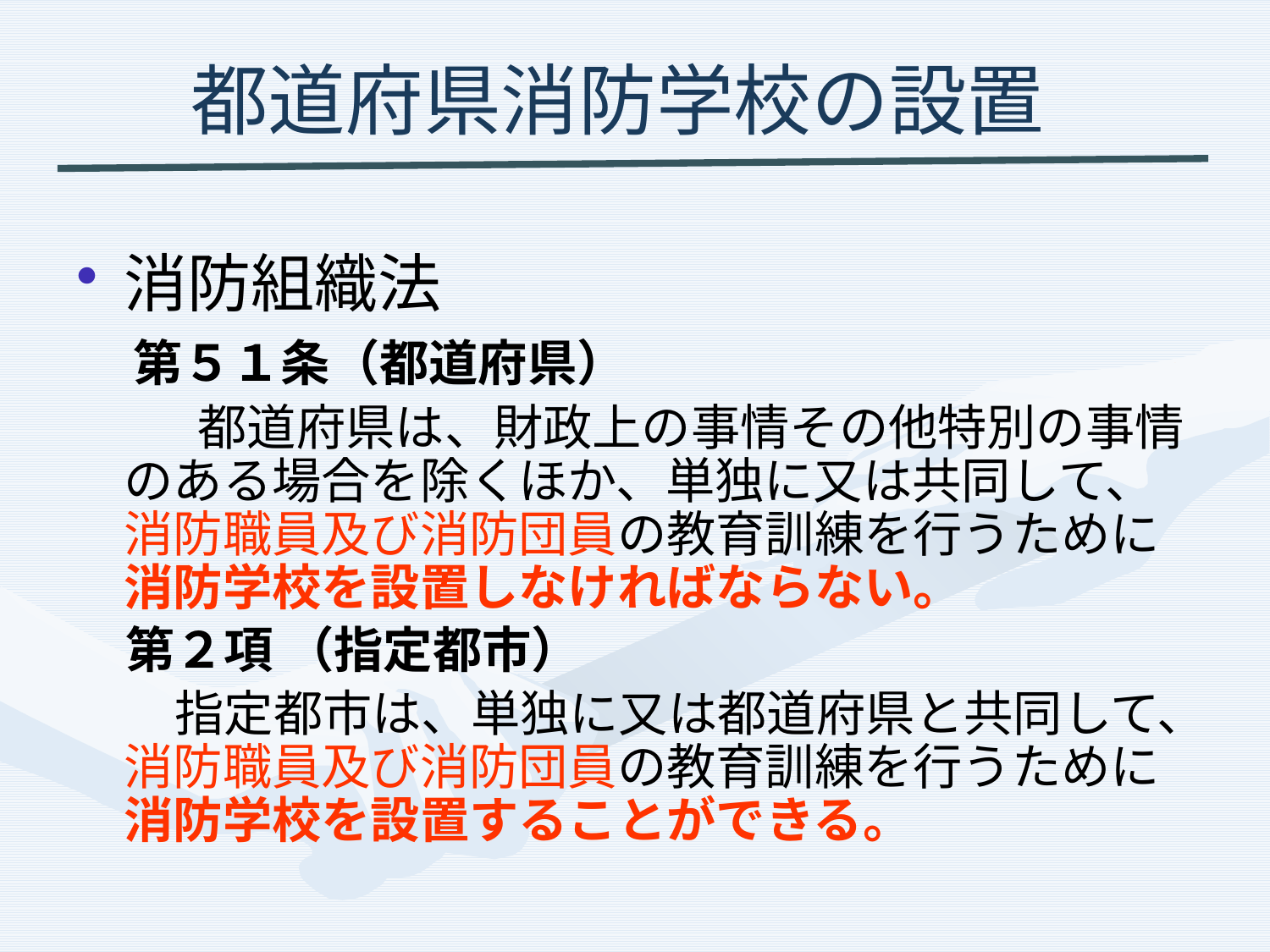

# 都道府県消防学校の設置
消防組織法
　第５１条（都道府県）
 　　都道府県は、財政上の事情その他特別の事情のある場合を除くほか、単独に又は共同して、消防職員及び消防団員の教育訓練を行うために
消防学校を設置しなければならない。
　第２項 （指定都市）
　　指定都市は、単独に又は都道府県と共同して、消防職員及び消防団員の教育訓練を行うために消防学校を設置することができる。